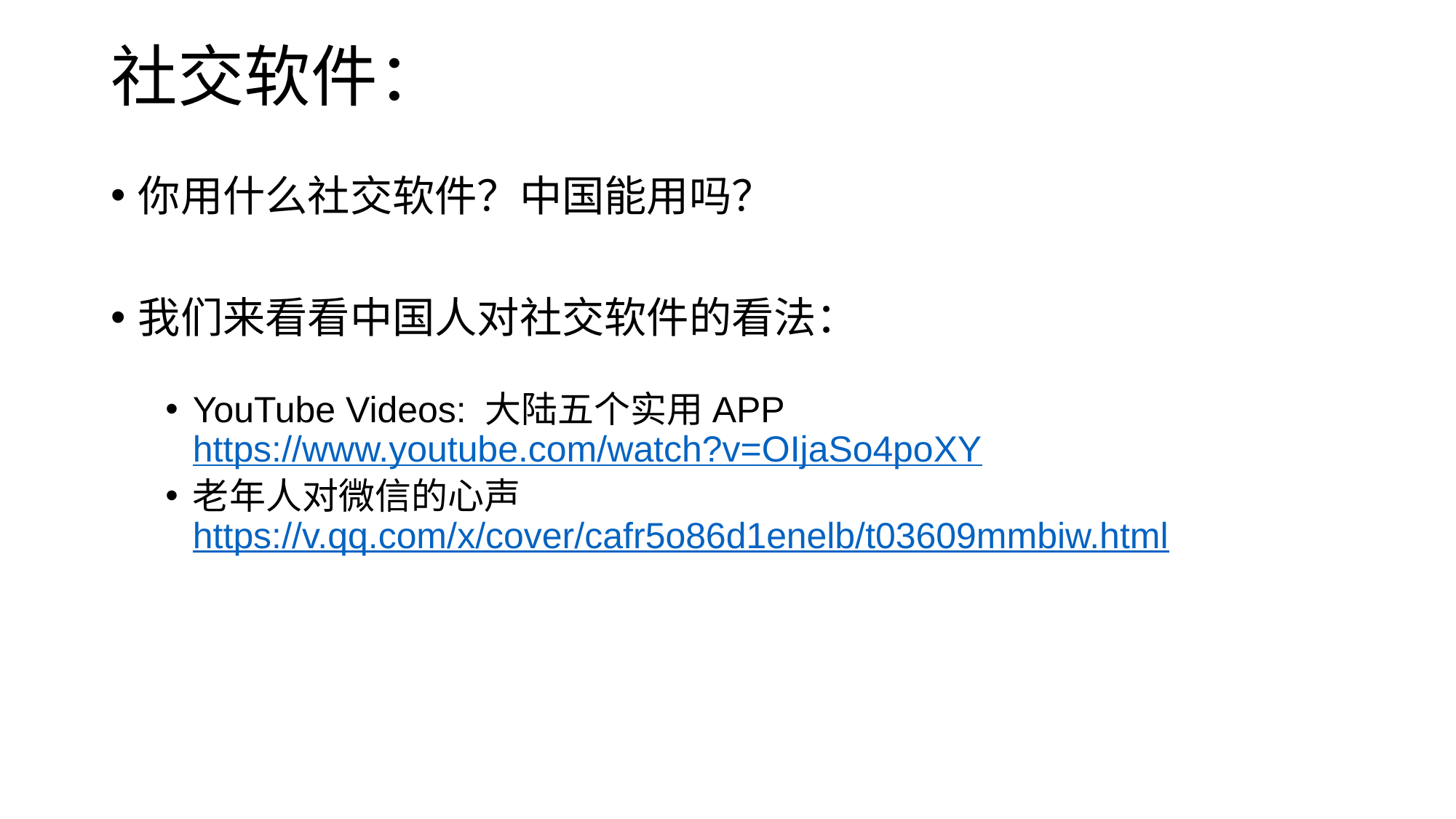

# 社交软件：
你用什么社交软件？中国能用吗？

我们来看看中国人对社交软件的看法：

YouTube Videos: 大陆五个实用APP https://www.youtube.com/watch?v=OIjaSo4poXY
老年人对微信的心声https://v.qq.com/x/cover/cafr5o86d1enelb/t03609mmbiw.html